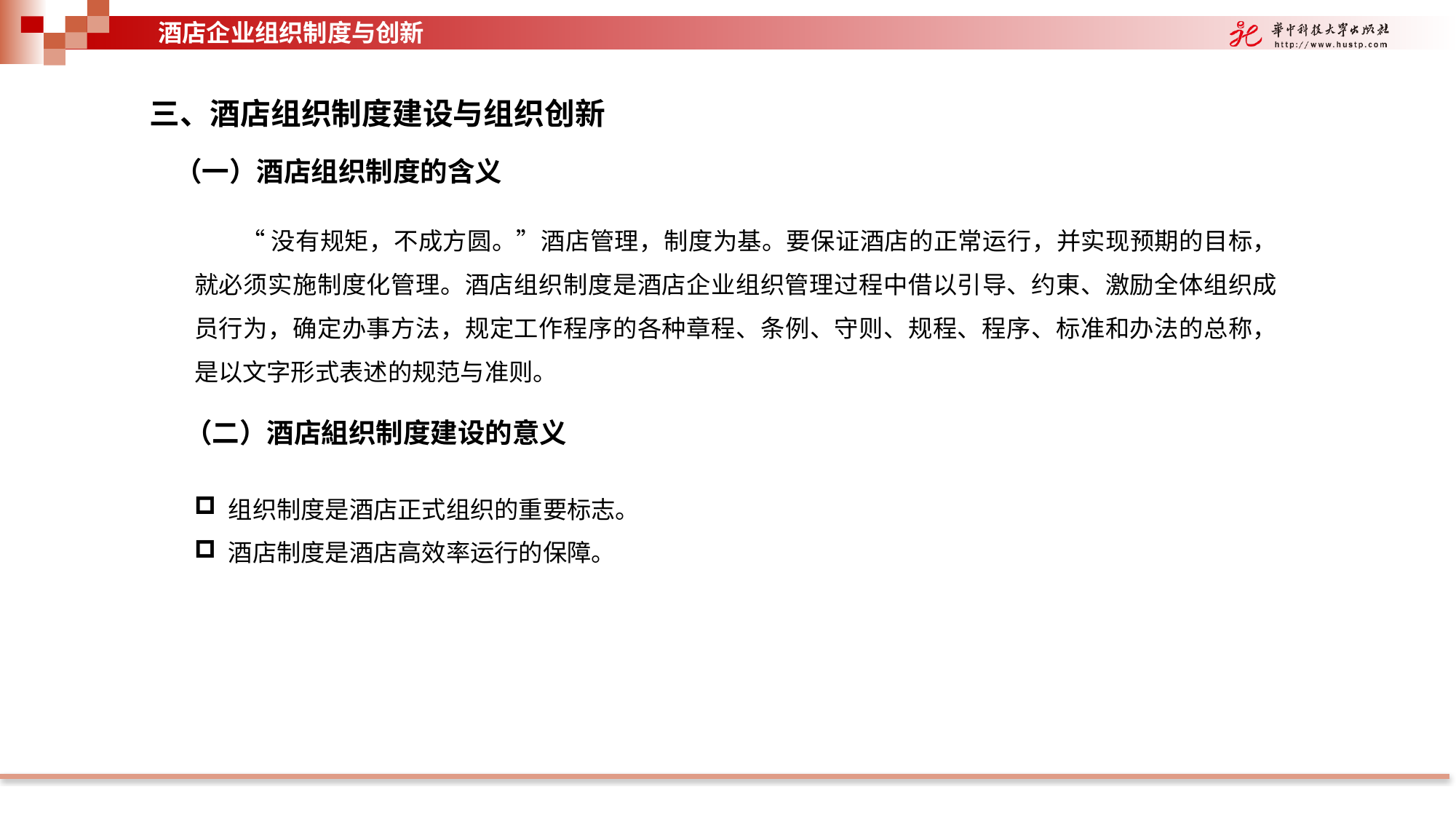

酒店企业组织制度与创新
三、酒店组织制度建设与组织创新
（一）酒店组织制度的含义
        “没有规矩，不成方圆。”酒店管理，制度为基。要保证酒店的正常运行，并实现预期的目标，就必须实施制度化管理。酒店组织制度是酒店企业组织管理过程中借以引导、约東、激励全体组织成员行为，确定办事方法，规定工作程序的各种章程、条例、守则、规程、程序、标准和办法的总称，是以文字形式表述的规范与准则。
（二）酒店組织制度建设的意义
组织制度是酒店正式组织的重要标志。
酒店制度是酒店高效率运行的保障。